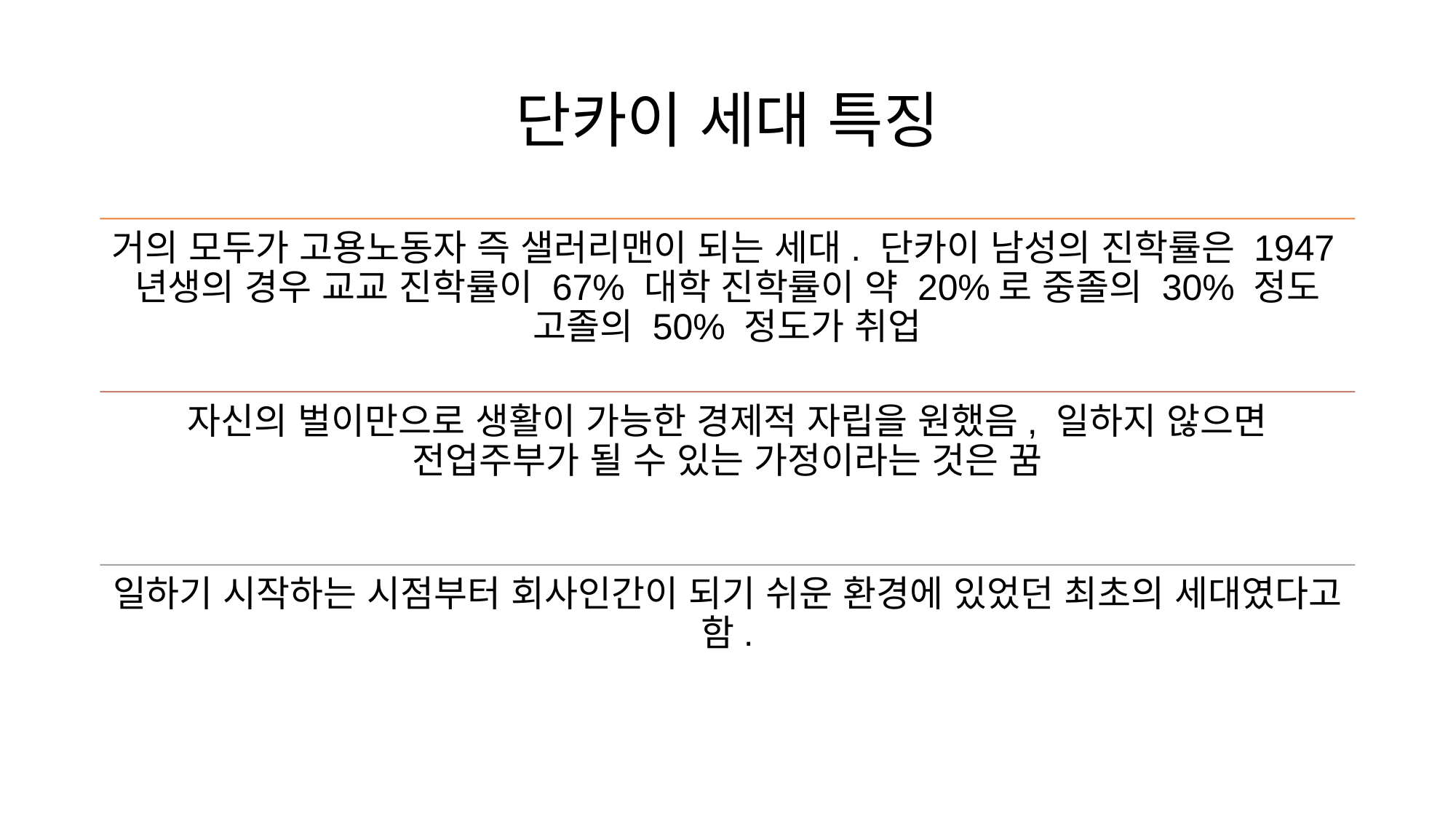

# 단카이 세대 특징
거의 모두가 고용노동자 즉 샐러리맨이 되는 세대. 단카이 남성의 진학률은 1947년생의 경우 교교 진학률이 67% 대학 진학률이 약 20%로 중졸의 30% 정도 고졸의 50% 정도가 취업
자신의 벌이만으로 생활이 가능한 경제적 자립을 원했음, 일하지 않으면 전업주부가 될 수 있는 가정이라는 것은 꿈
일하기 시작하는 시점부터 회사인간이 되기 쉬운 환경에 있었던 최초의 세대였다고 함.